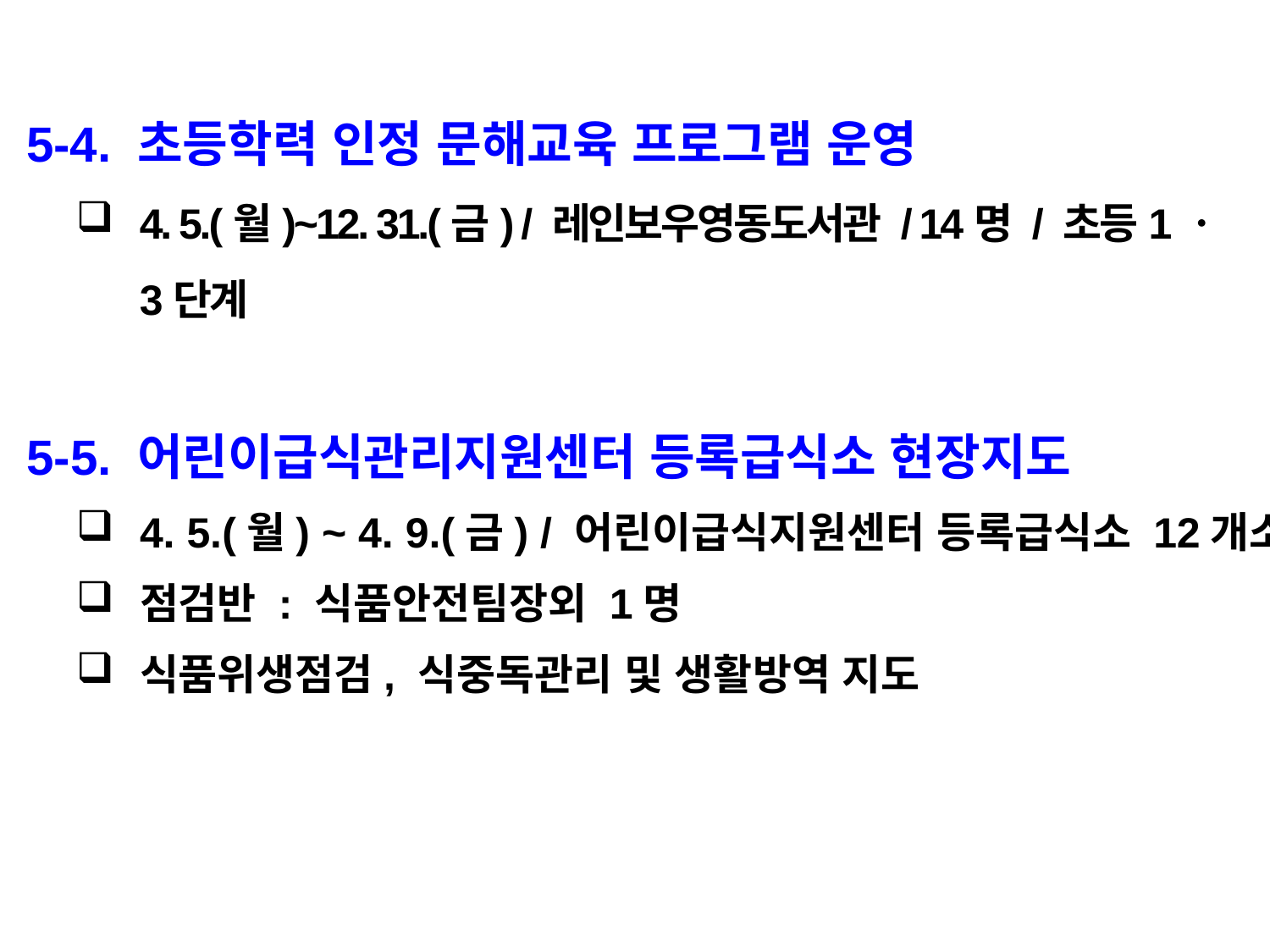

5-4. 초등학력 인정 문해교육 프로그램 운영
4. 5.(월)~12. 31.(금) / 레인보우영동도서관 / 14명 / 초등1ㆍ3단계
 5-5. 어린이급식관리지원센터 등록급식소 현장지도
4. 5.(월) ~ 4. 9.(금) / 어린이급식지원센터 등록급식소 12개소
점검반 : 식품안전팀장외 1명
식품위생점검, 식중독관리 및 생활방역 지도